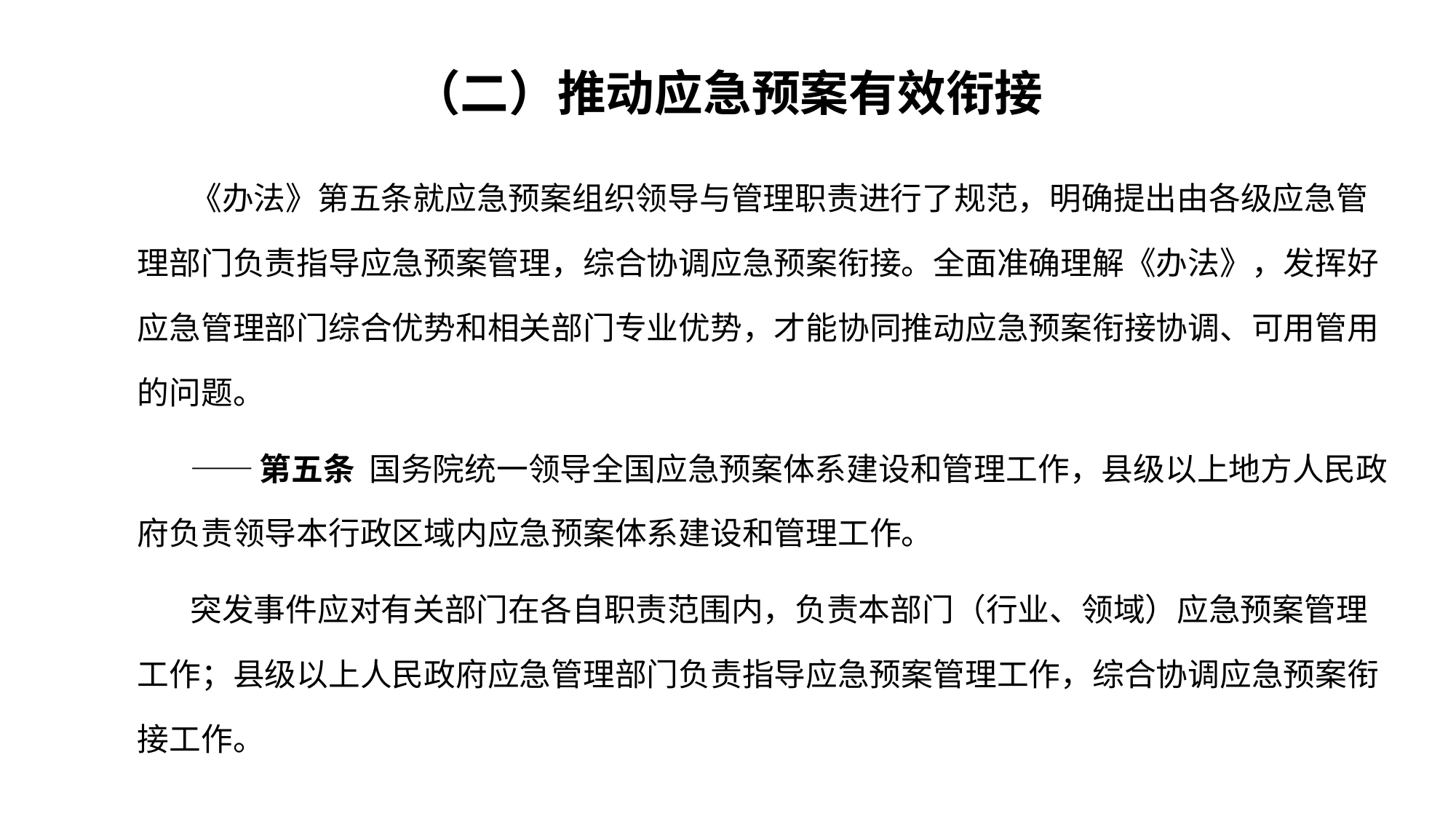

# （二）推动应急预案有效衔接
《办法》第五条就应急预案组织领导与管理职责进行了规范，明确提出由各级应急管理部门负责指导应急预案管理，综合协调应急预案衔接。全面准确理解《办法》，发挥好应急管理部门综合优势和相关部门专业优势，才能协同推动应急预案衔接协调、可用管用的问题。
——第五条  国务院统一领导全国应急预案体系建设和管理工作，县级以上地方人民政府负责领导本行政区域内应急预案体系建设和管理工作。
突发事件应对有关部门在各自职责范围内，负责本部门（行业、领域）应急预案管理工作；县级以上人民政府应急管理部门负责指导应急预案管理工作，综合协调应急预案衔接工作。